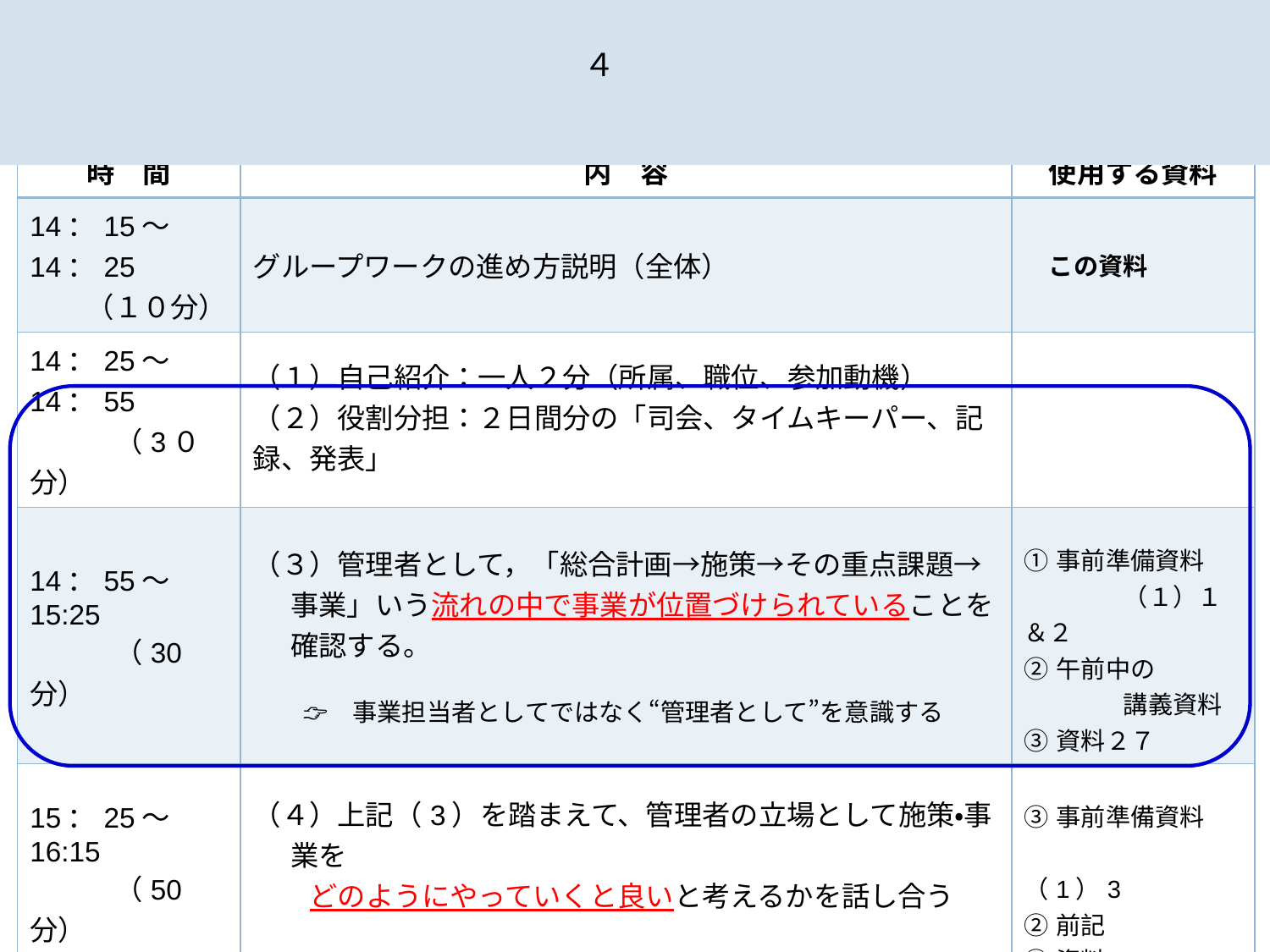

４
4
# 演習（グループワーク）Ⅰ　進行予定
| 時　間 | 内　容 | 使用する資料 |
| --- | --- | --- |
| 14：15～14：25　　 　　（１０分） | グループワークの進め方説明（全体） | この資料 |
| 14：25～14：55 　　　（3０分） | （１）自己紹介：一人２分（所属、職位、参加動機） （２）役割分担：２日間分の「司会、タイムキーパー、記録、発表」 |  |
| 14：55～15:25 　　　（30分） | （３）管理者として，「総合計画→施策→その重点課題→事業」いう流れの中で事業が位置づけられていることを確認する。 　　👉　事業担当者としてではなく“管理者として”を意識する | ①事前準備資料 　　　　（１）１＆２ ②午前中の 　　　　講義資料 ③資料２７ |
| 15：25～16:15 　　　（50分） | （４）上記（3）を踏まえて、管理者の立場として施策・事業を 　　どのようにやっていくと良いと考えるかを話し合う 　　👉　施策・事業展開の方向性を管理者として確認 | ③事前準備資料 　　　　　　（1）3 ②前記 ③資料27 |
| 16：１5～16：20 　　　（5分） | （６）本日の結論，気づきの整理 | グループワークの記録用紙　資料16 |
| 16：20～16：３5 　　（15分） | （７）全体発表・質疑応答 　👉　管理者として施策・事業をどのようにやっていくか | 同上 |